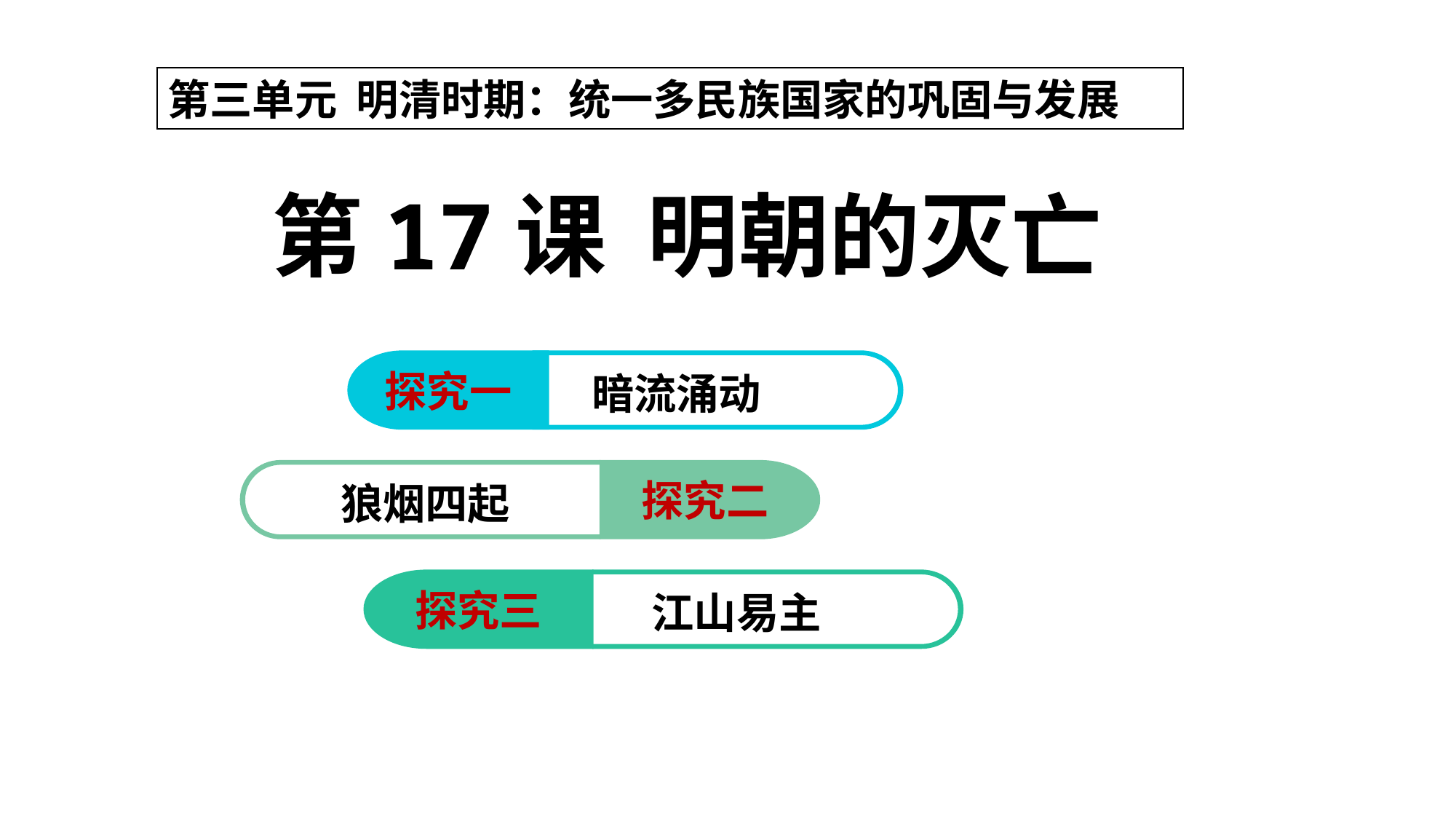

#
第三单元  明清时期：统一多民族国家的巩固与发展
第17课  明朝的灭亡

探究一
    暗流涌动
狼烟四起
探究二
探究三
    江山易主